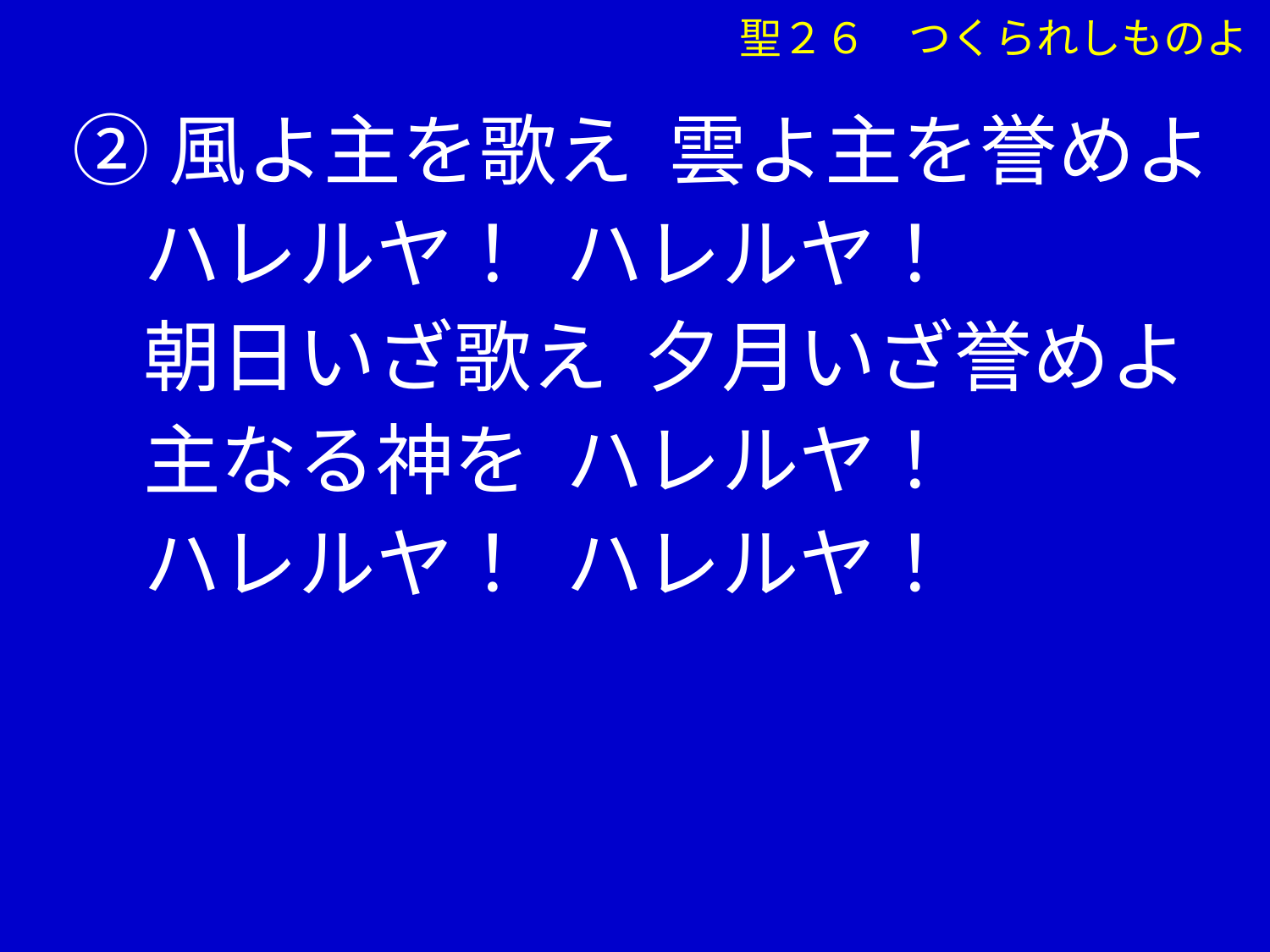

②風よ主を歌え  雲よ主を誉めよ
   ハレルヤ！  ハレルヤ！
   朝日いざ歌え  夕月いざ誉めよ
   主なる神を  ハレルヤ！
   ハレルヤ！  ハレルヤ！

聖２６　つくられしものよ